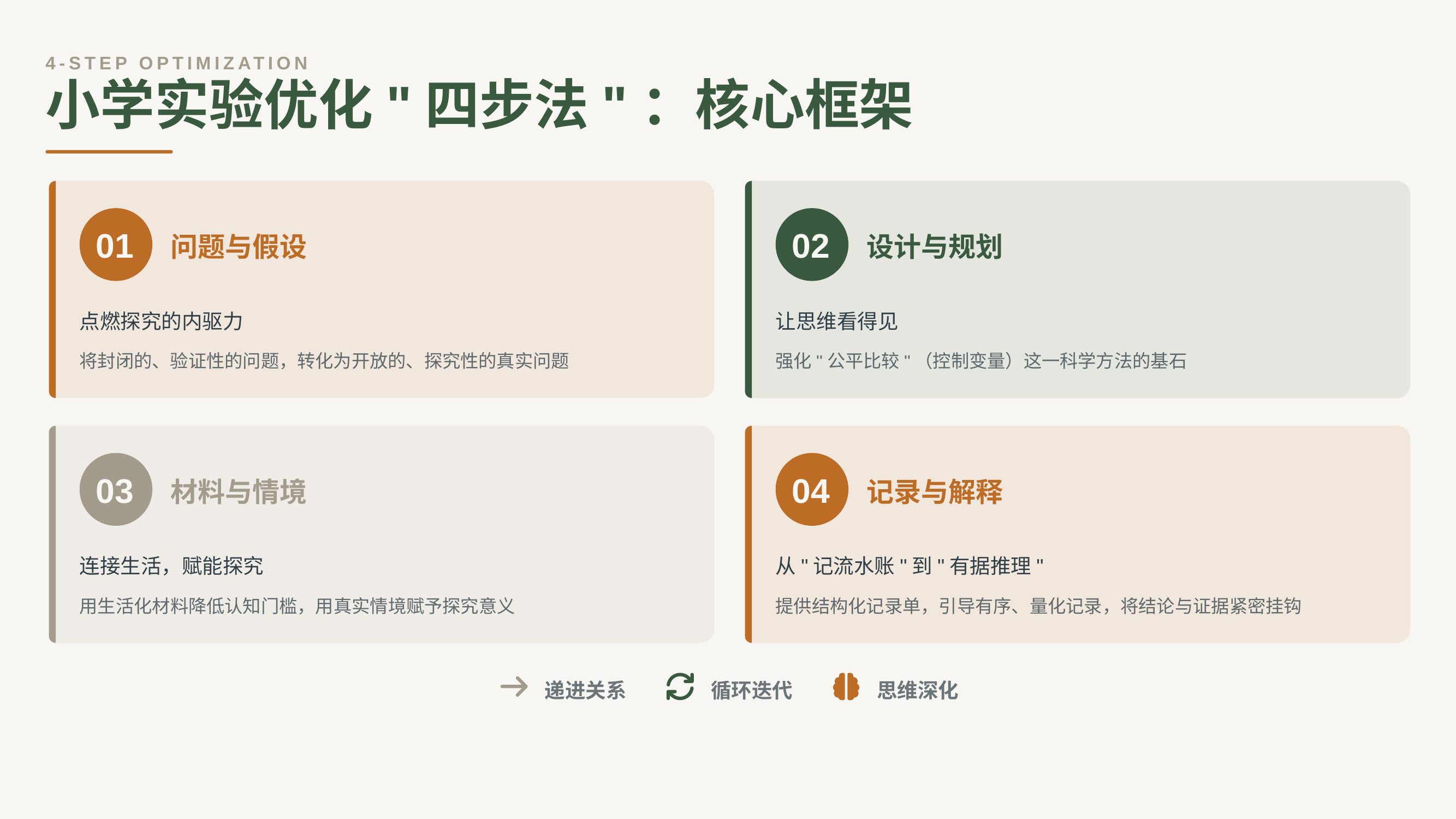

4-STEP OPTIMIZATION
小学实验优化"四步法"：核心框架

01
02
问题与假设
设计与规划
点燃探究的内驱力
让思维看得见
将封闭的、验证性的问题，转化为开放的、探究性的真实问题
强化"公平比较"（控制变量）这一科学方法的基石

03
04
材料与情境
记录与解释
连接生活，赋能探究
从"记流水账"到"有据推理"
用生活化材料降低认知门槛，用真实情境赋予探究意义
提供结构化记录单，引导有序、量化记录，将结论与证据紧密挂钩
递进关系
循环迭代
思维深化